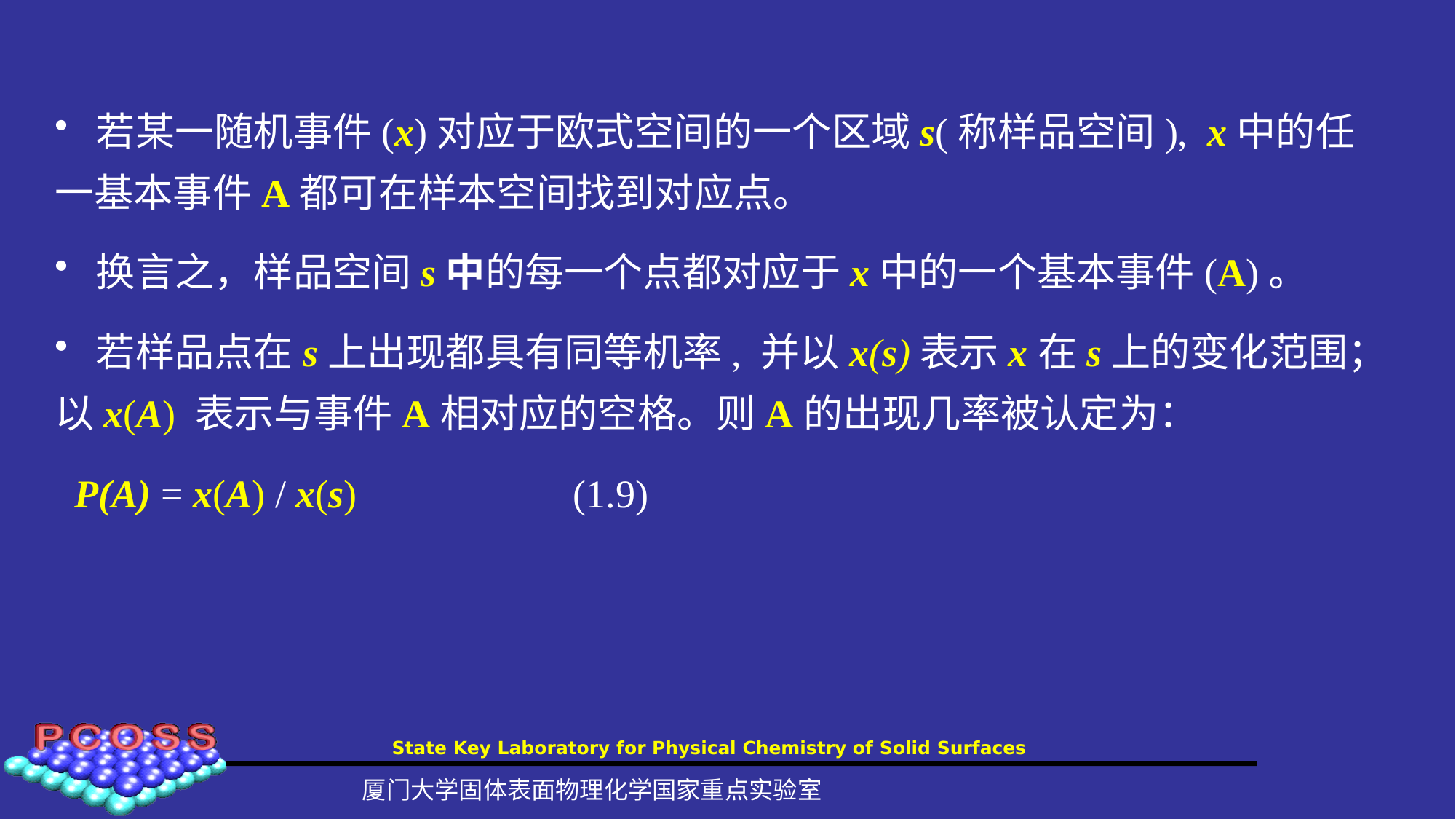

若某一随机事件(x)对应于欧式空间的一个区域s(称样品空间),  x中的任一基本事件A都可在样本空间找到对应点。
  换言之，样品空间s中的每一个点都对应于x中的一个基本事件(A)。
  若样品点在s上出现都具有同等机率, 并以x(s)表示x在s上的变化范围；以x(A) 表示与事件A相对应的空格。则A的出现几率被认定为：
  P(A) = x(A) / x(s)                      (1.9)